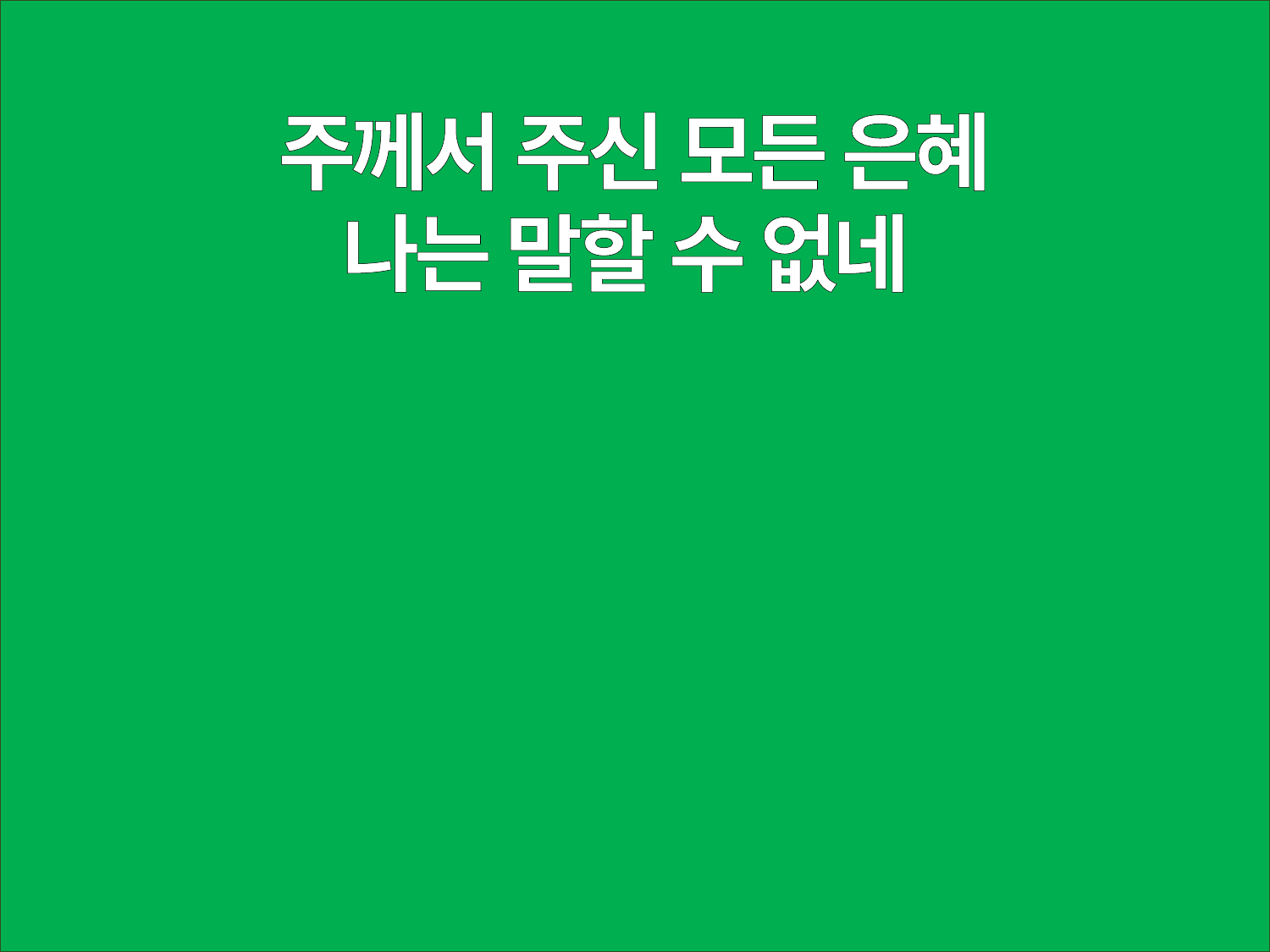

주께서 주신 모든 은혜
나는 말할 수 없네